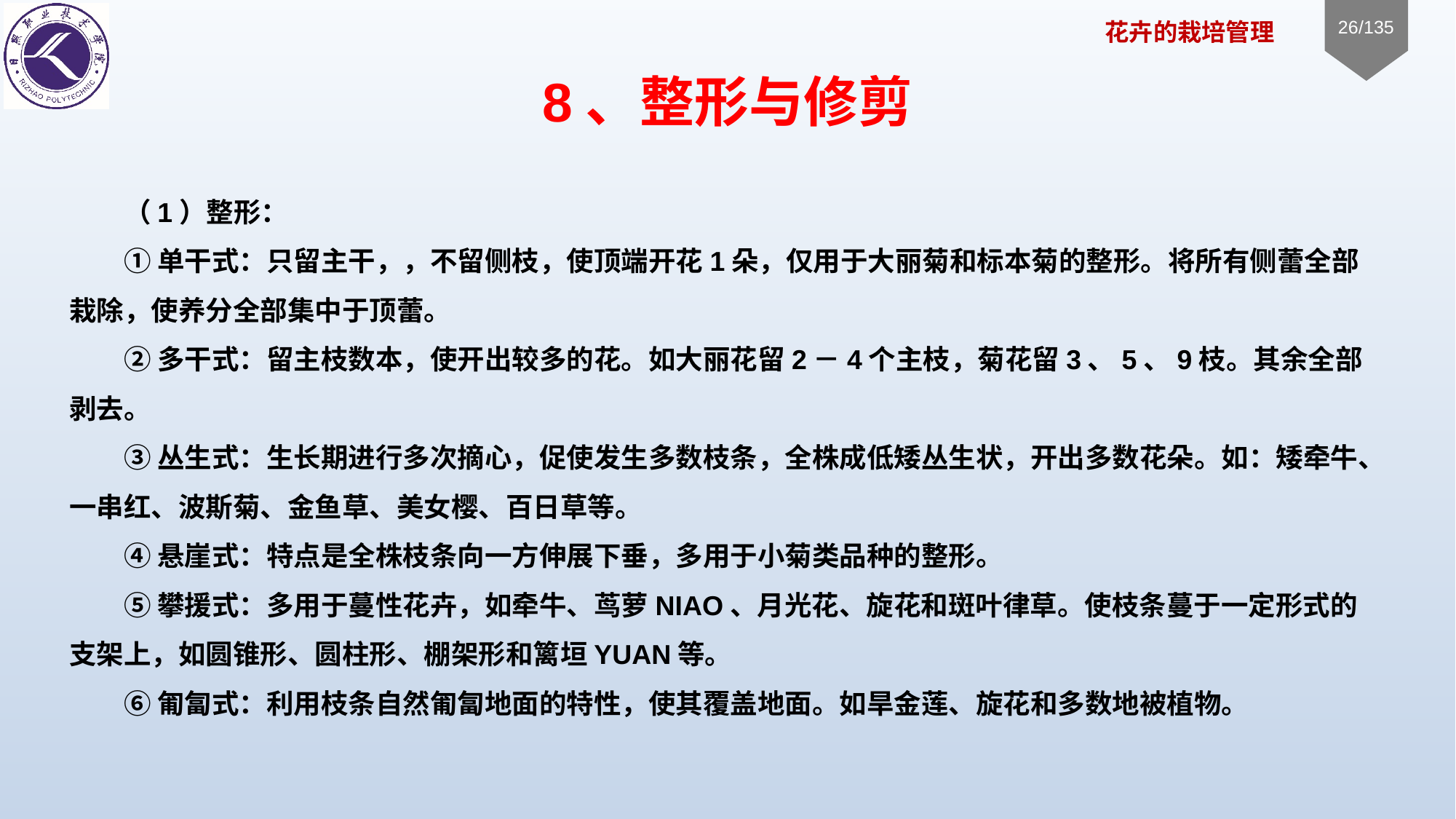

# 8、整形与修剪
（1）整形：
①单干式：只留主干，，不留侧枝，使顶端开花1朵，仅用于大丽菊和标本菊的整形。将所有侧蕾全部栽除，使养分全部集中于顶蕾。
②多干式：留主枝数本，使开出较多的花。如大丽花留2－4个主枝，菊花留3、5、9枝。其余全部剥去。
③丛生式：生长期进行多次摘心，促使发生多数枝条，全株成低矮丛生状，开出多数花朵。如：矮牵牛、一串红、波斯菊、金鱼草、美女樱、百日草等。
④悬崖式：特点是全株枝条向一方伸展下垂，多用于小菊类品种的整形。
⑤攀援式：多用于蔓性花卉，如牵牛、茑萝NIAO、月光花、旋花和斑叶律草。使枝条蔓于一定形式的支架上，如圆锥形、圆柱形、棚架形和篱垣YUAN等。
⑥匍匐式：利用枝条自然匍匐地面的特性，使其覆盖地面。如旱金莲、旋花和多数地被植物。